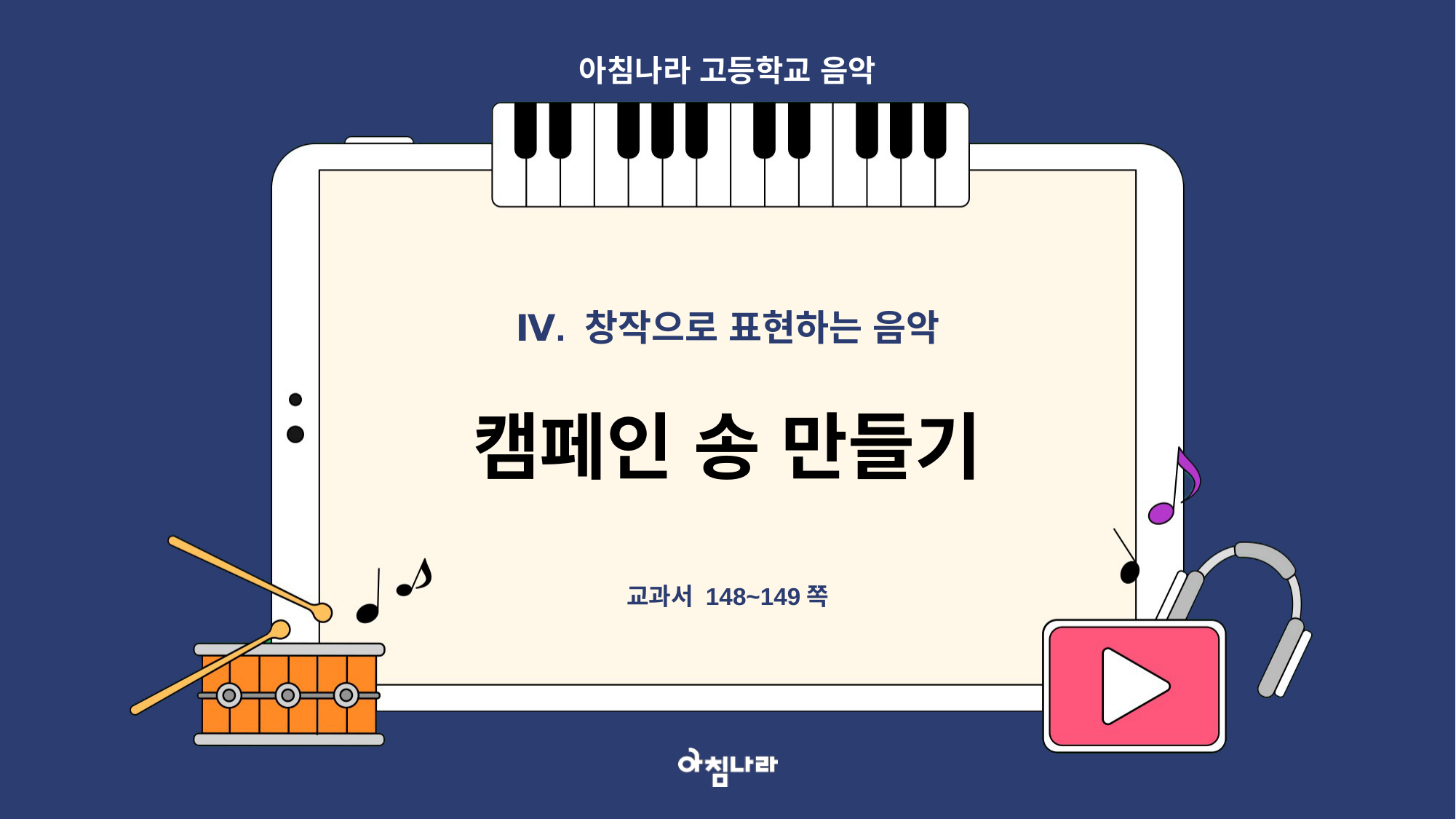

아침나라 고등학교 음악
Ⅳ. 창작으로 표현하는 음악
캠페인 송 만들기
교과서 148~149쪽